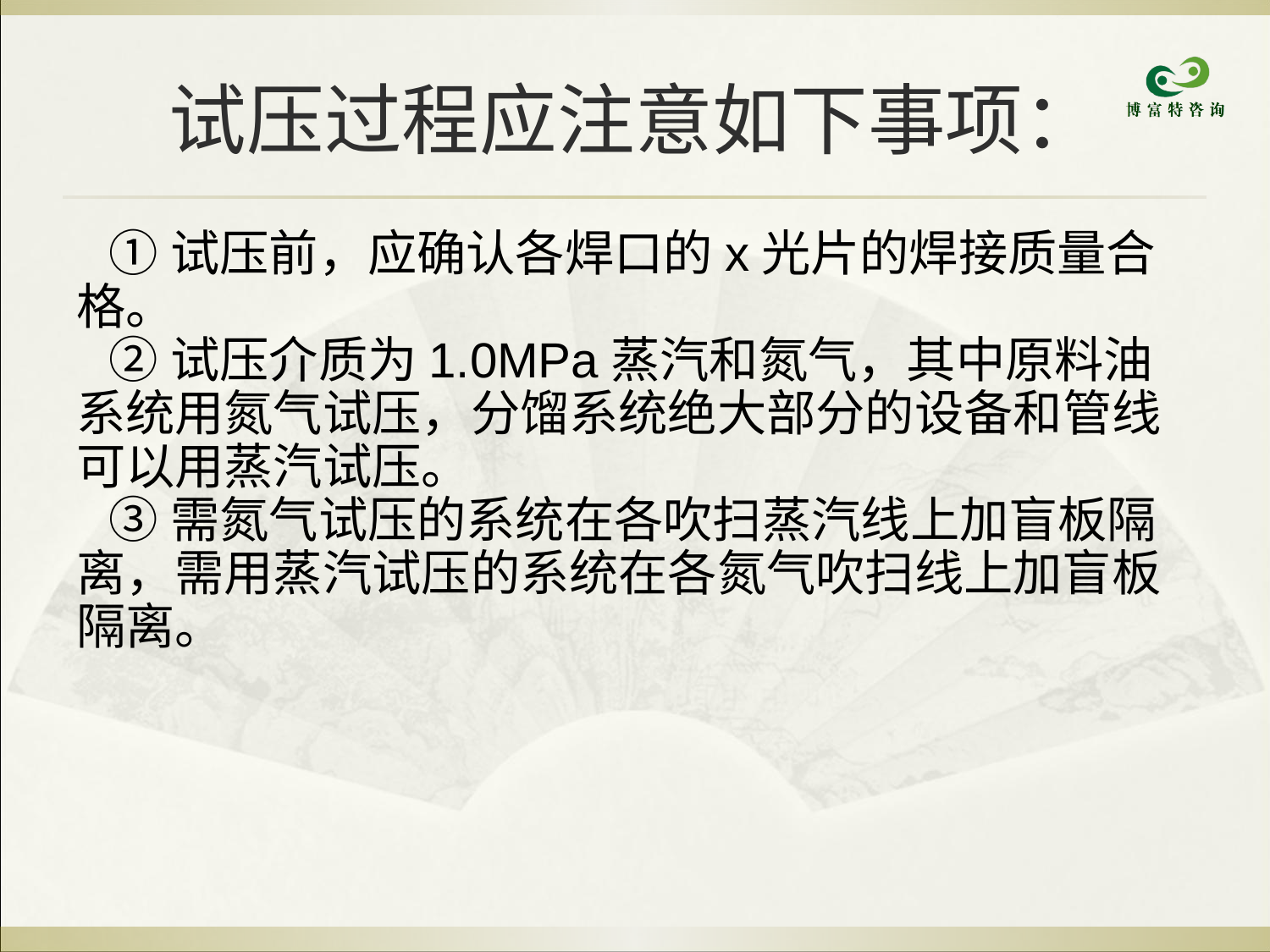

试压过程应注意如下事项：
   ①试压前，应确认各焊口的x光片的焊接质量合格。
   ②试压介质为1.0MPa蒸汽和氮气，其中原料油系统用氮气试压，分馏系统绝大部分的设备和管线可以用蒸汽试压。
   ③需氮气试压的系统在各吹扫蒸汽线上加盲板隔离，需用蒸汽试压的系统在各氮气吹扫线上加盲板隔离。